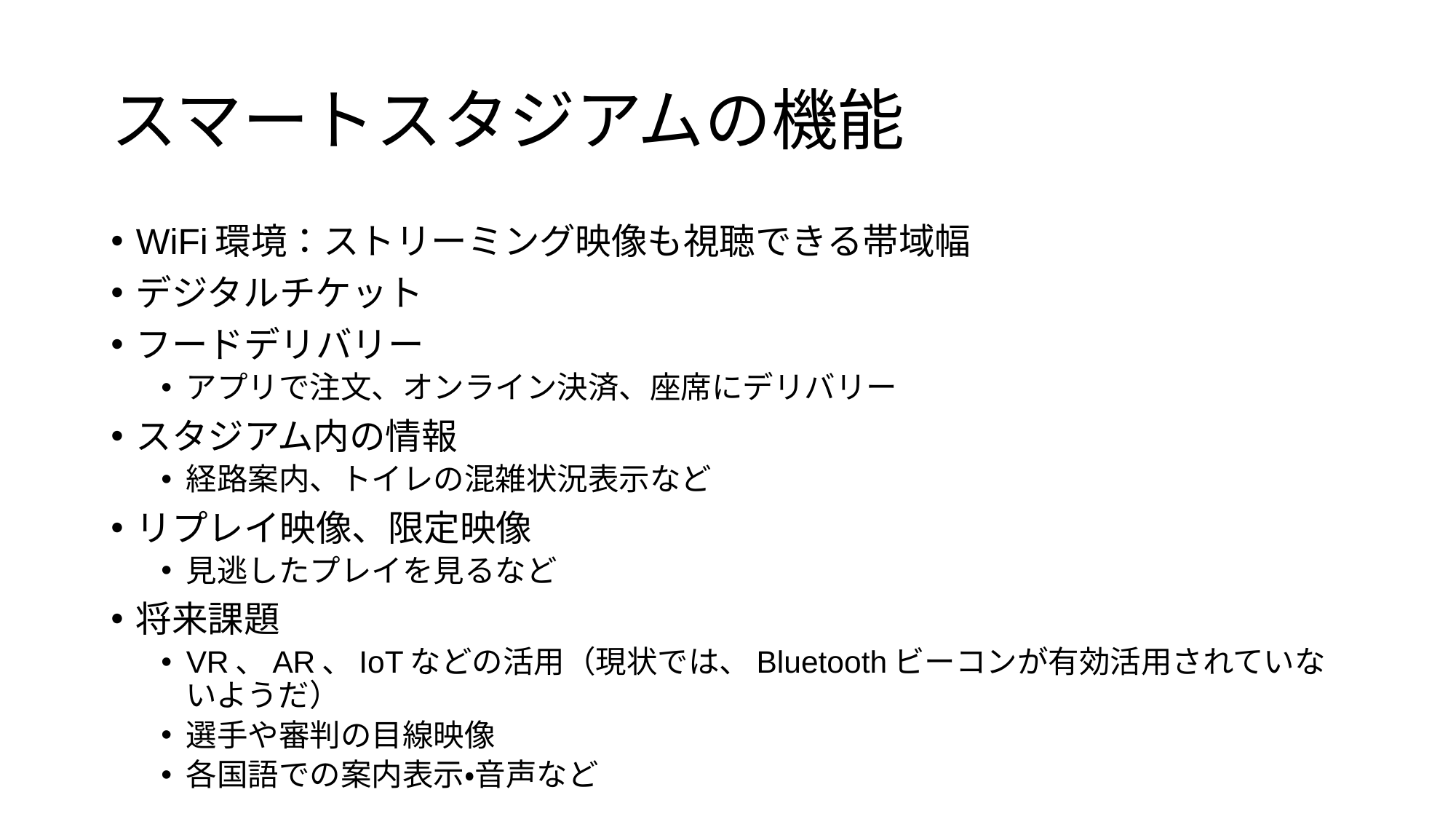

# スマートスタジアムの機能
WiFi環境：ストリーミング映像も視聴できる帯域幅
デジタルチケット
フードデリバリー
アプリで注文、オンライン決済、座席にデリバリー
スタジアム内の情報
経路案内、トイレの混雑状況表示など
リプレイ映像、限定映像
見逃したプレイを見るなど
将来課題
VR、AR、IoTなどの活用（現状では、Bluetoothビーコンが有効活用されていないようだ）
選手や審判の目線映像
各国語での案内表示・音声など